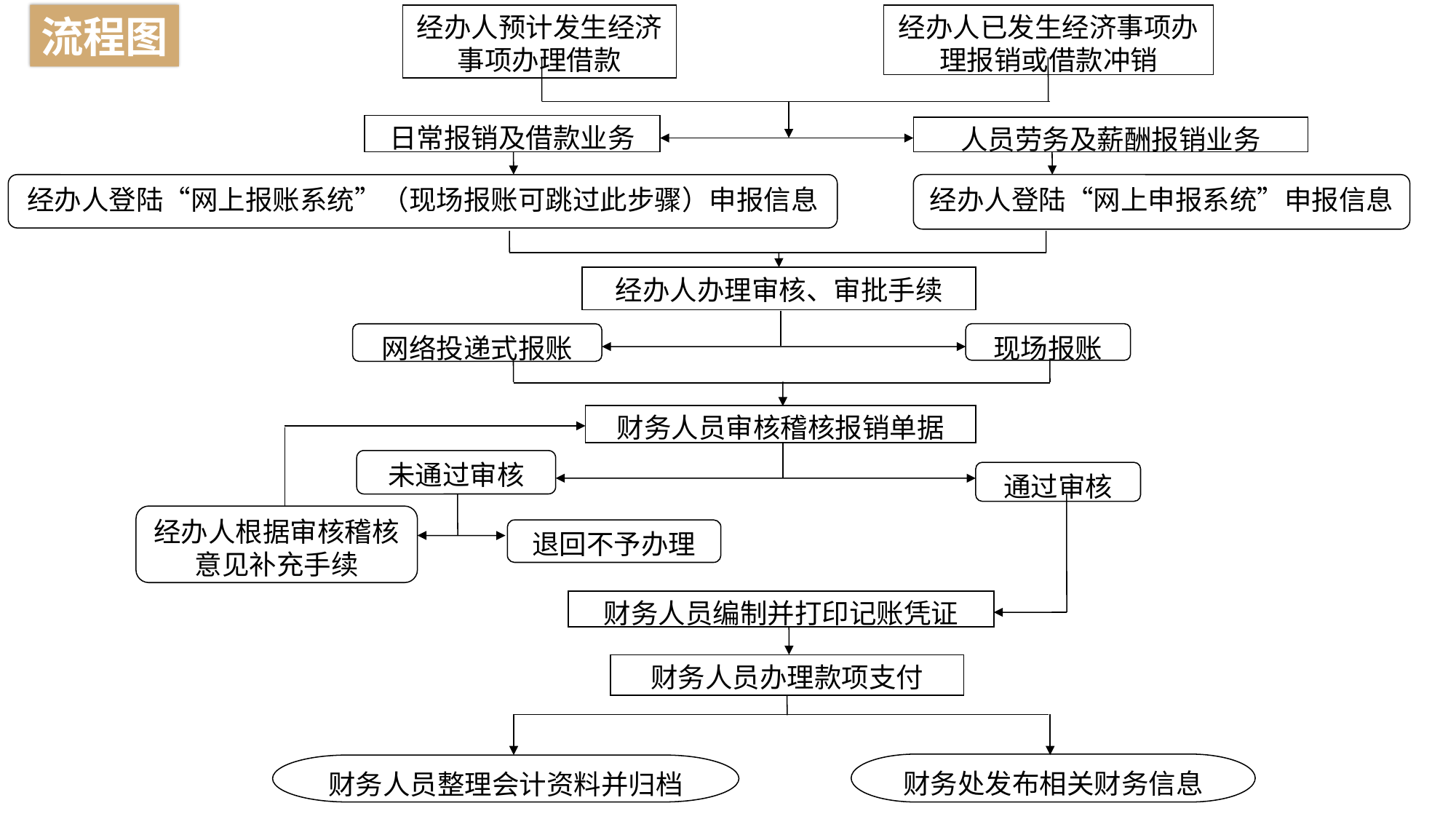

流程图
经办人预计发生经济事项办理借款
经办人已发生经济事项办理报销或借款冲销
日常报销及借款业务
人员劳务及薪酬报销业务
经办人登陆“网上报账系统”（现场报账可跳过此步骤）申报信息
经办人登陆“网上申报系统”申报信息
经办人办理审核、审批手续
网络投递式报账
现场报账

财务人员审核稽核报销单据

未通过审核
通过审核

经办人根据审核稽核意见补充手续
退回不予办理
财务人员编制并打印记账凭证
财务人员办理款项支付
财务处发布相关财务信息

财务人员整理会计资料并归档